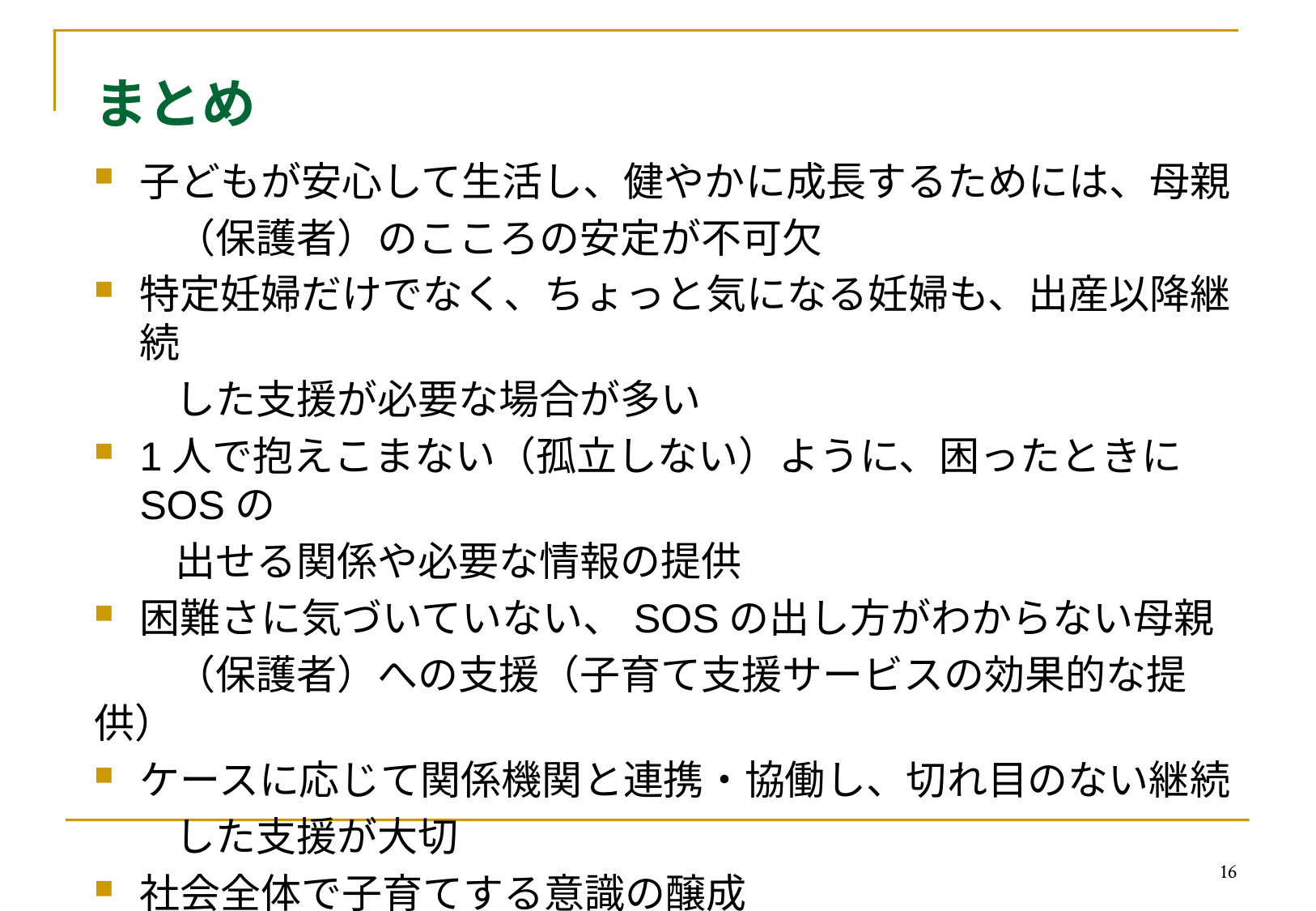

# まとめ
子どもが安心して生活し、健やかに成長するためには、母親
　　（保護者）のこころの安定が不可欠
特定妊婦だけでなく、ちょっと気になる妊婦も、出産以降継続
　　した支援が必要な場合が多い
1人で抱えこまない（孤立しない）ように、困ったときにSОSの
　　出せる関係や必要な情報の提供
困難さに気づいていない、SОSの出し方がわからない母親
　　（保護者）への支援（子育て支援サービスの効果的な提供）
ケースに応じて関係機関と連携・協働し、切れ目のない継続
　　した支援が大切
社会全体で子育てする意識の醸成

16